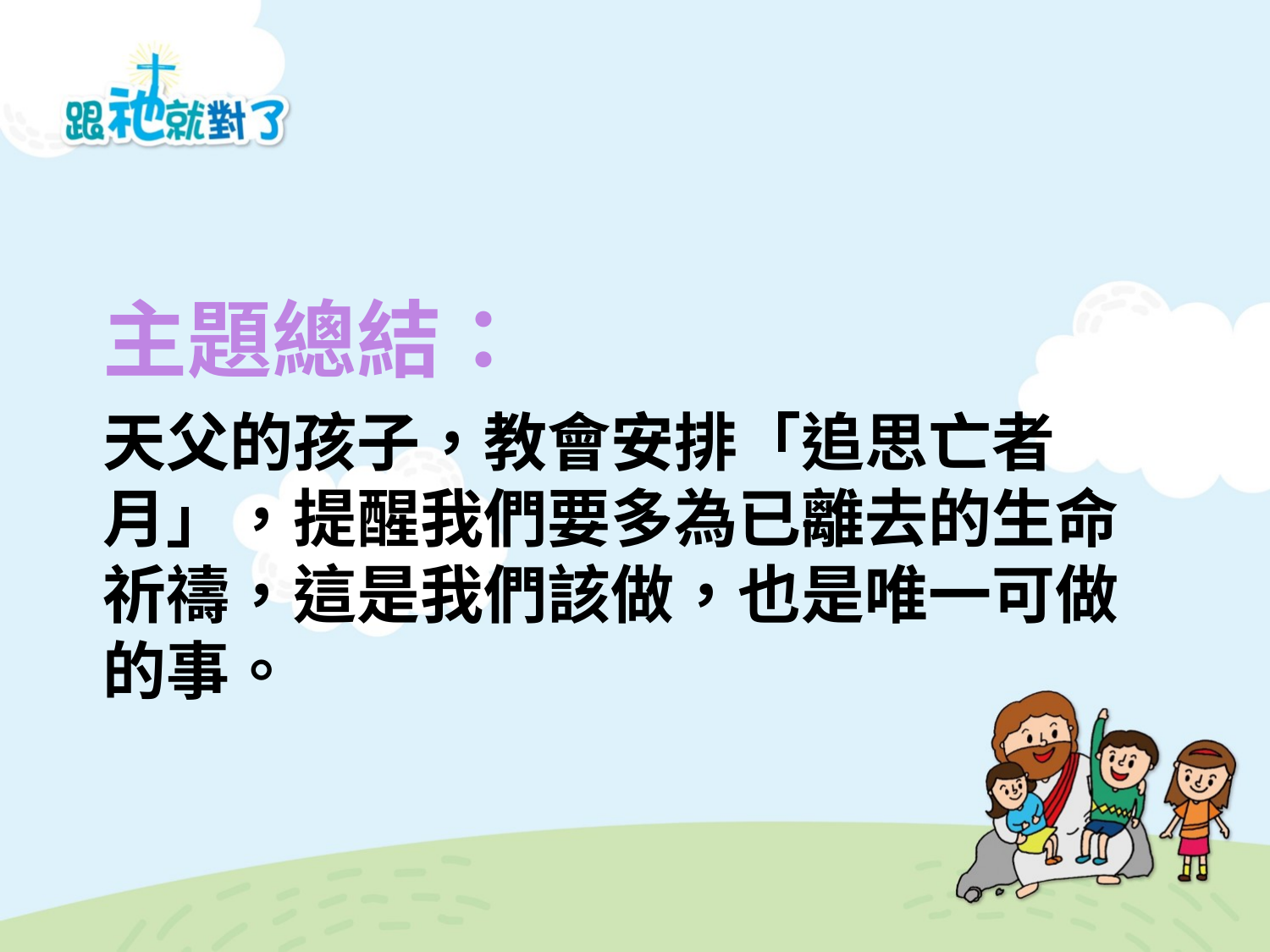

主題總結：
天父的孩子，教會安排「追思亡者月」，提醒我們要多為已離去的生命祈禱，這是我們該做，也是唯一可做的事。